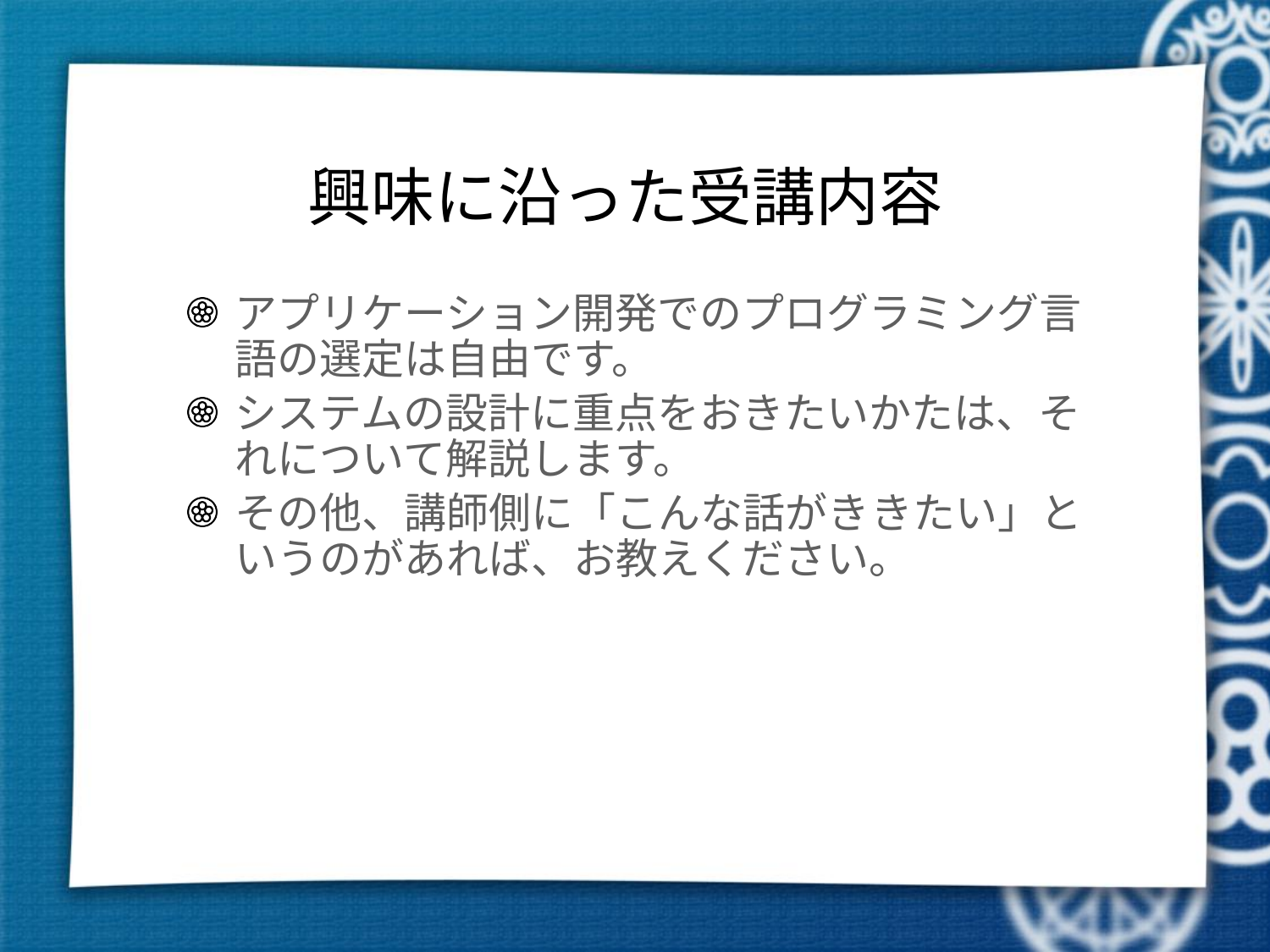

# 興味に沿った受講内容
アプリケーション開発でのプログラミング言語の選定は自由です。
システムの設計に重点をおきたいかたは、それについて解説します。
その他、講師側に「こんな話がききたい」というのがあれば、お教えください。